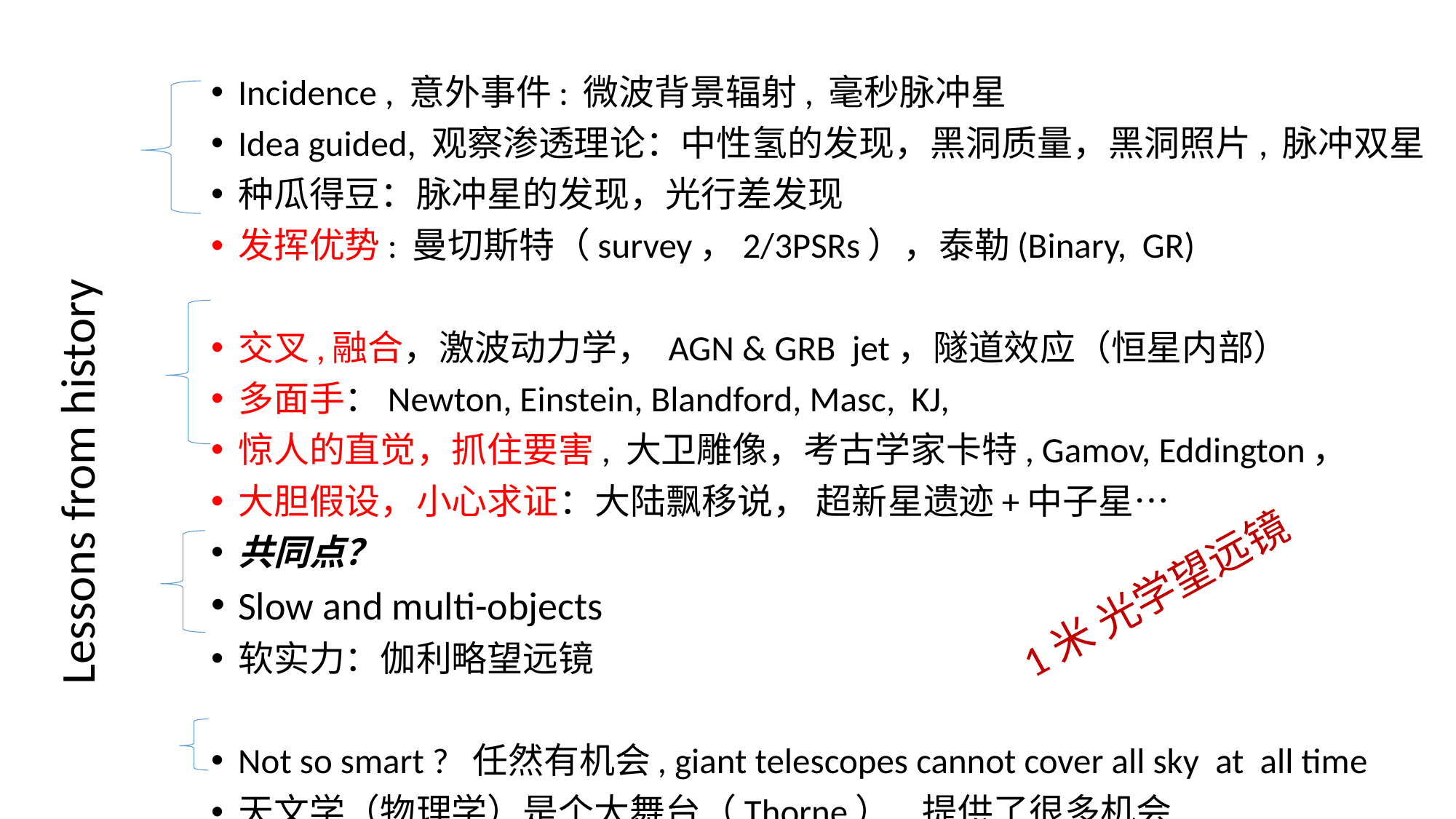

# Lessons from history

Incidence , 意外事件: 微波背景辐射, 毫秒脉冲星
Idea guided, 观察渗透理论：中性氢的发现，黑洞质量，黑洞照片, 脉冲双星
种瓜得豆：脉冲星的发现，光行差发现
发挥优势: 曼切斯特（survey，2/3PSRs），泰勒(Binary,  GR)

交叉,融合，激波动力学， AGN & GRB  jet，隧道效应（恒星内部）
多面手：Newton, Einstein, Blandford, Masc,  KJ,
惊人的直觉，抓住要害, 大卫雕像，考古学家卡特, Gamov, Eddington，
大胆假设，小心求证：大陆飘移说， 超新星遗迹+中子星…
共同点？
Slow and multi-objects
软实力：伽利略望远镜

Not so smart ?  任然有机会, giant telescopes cannot cover all sky  at  all time
天文学（物理学）是个大舞台（Thorne）, 提供了很多机会

1米 光学望远镜